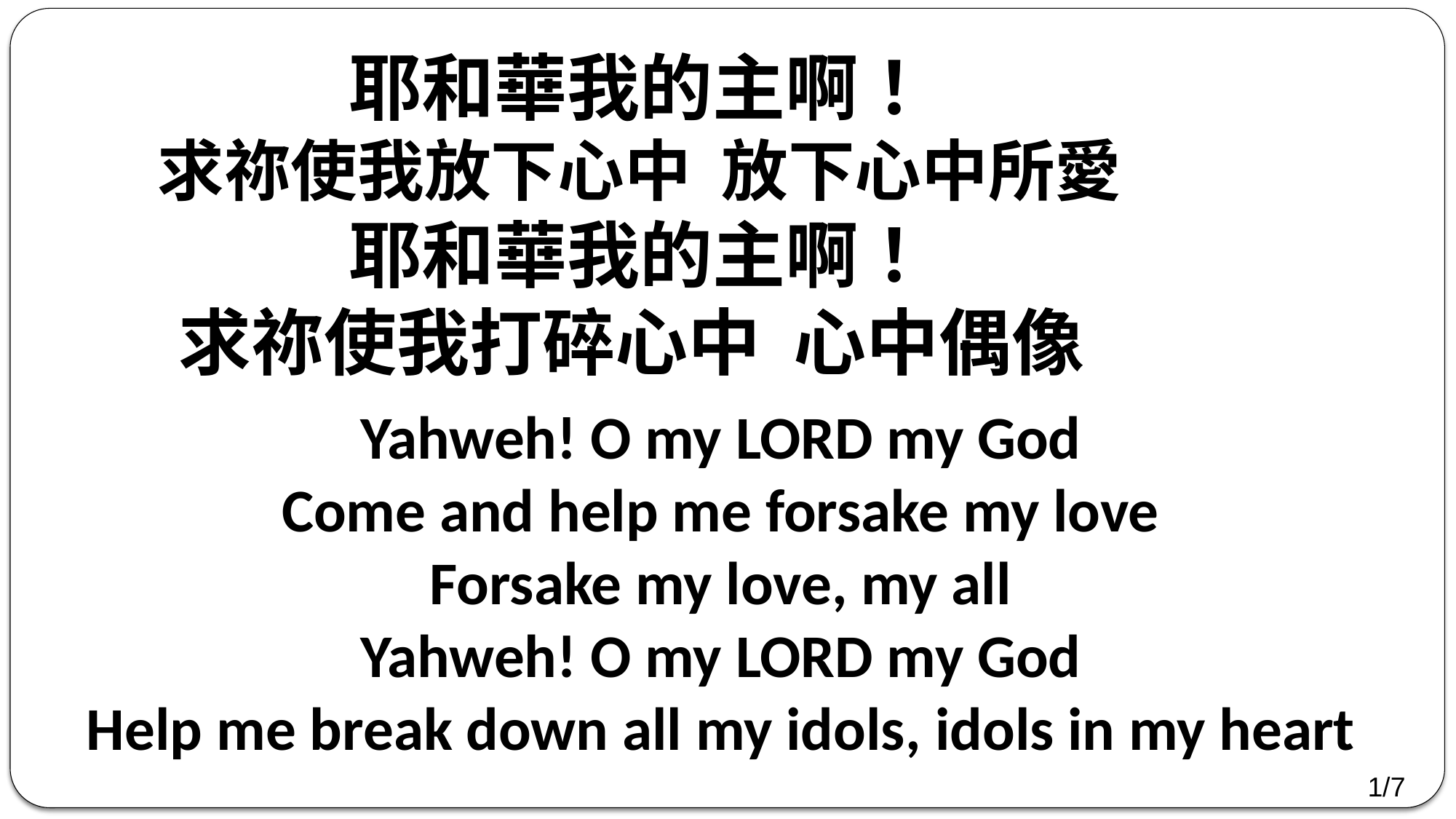

Hi Ne Ni 我在这里
耶和華我的主啊！
求祢使我放下心中  放下心中所愛
耶和華我的主啊！
求祢使我打碎心中  心中偶像
Yahweh! O my LORD my God 
Come and help me forsake my love
Forsake my love, my all
Yahweh! O my LORD my God 
Help me break down all my idols, idols in my heart
1/7